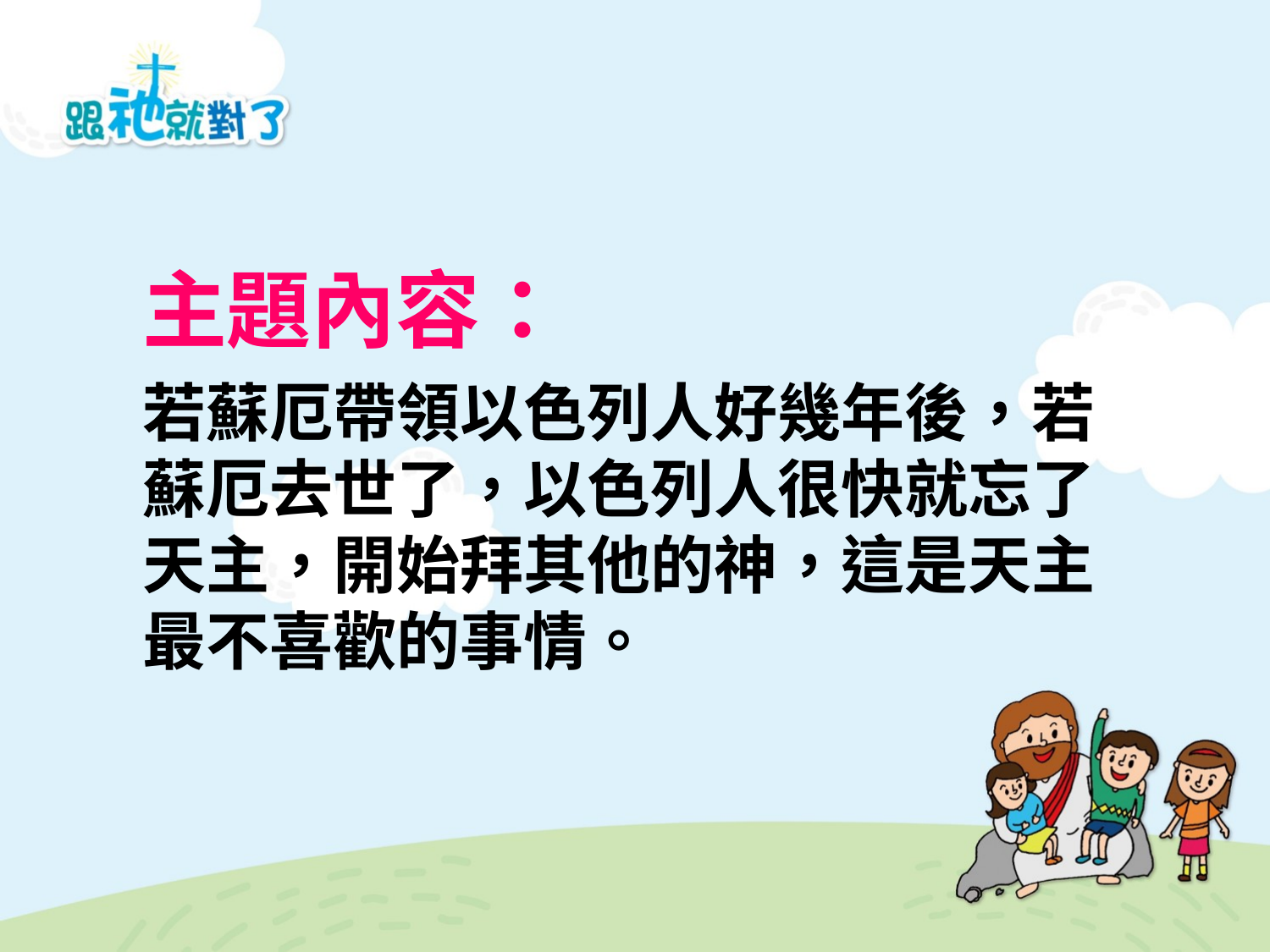

主題內容：
若蘇厄帶領以色列人好幾年後，若蘇厄去世了，以色列人很快就忘了天主，開始拜其他的神，這是天主最不喜歡的事情。